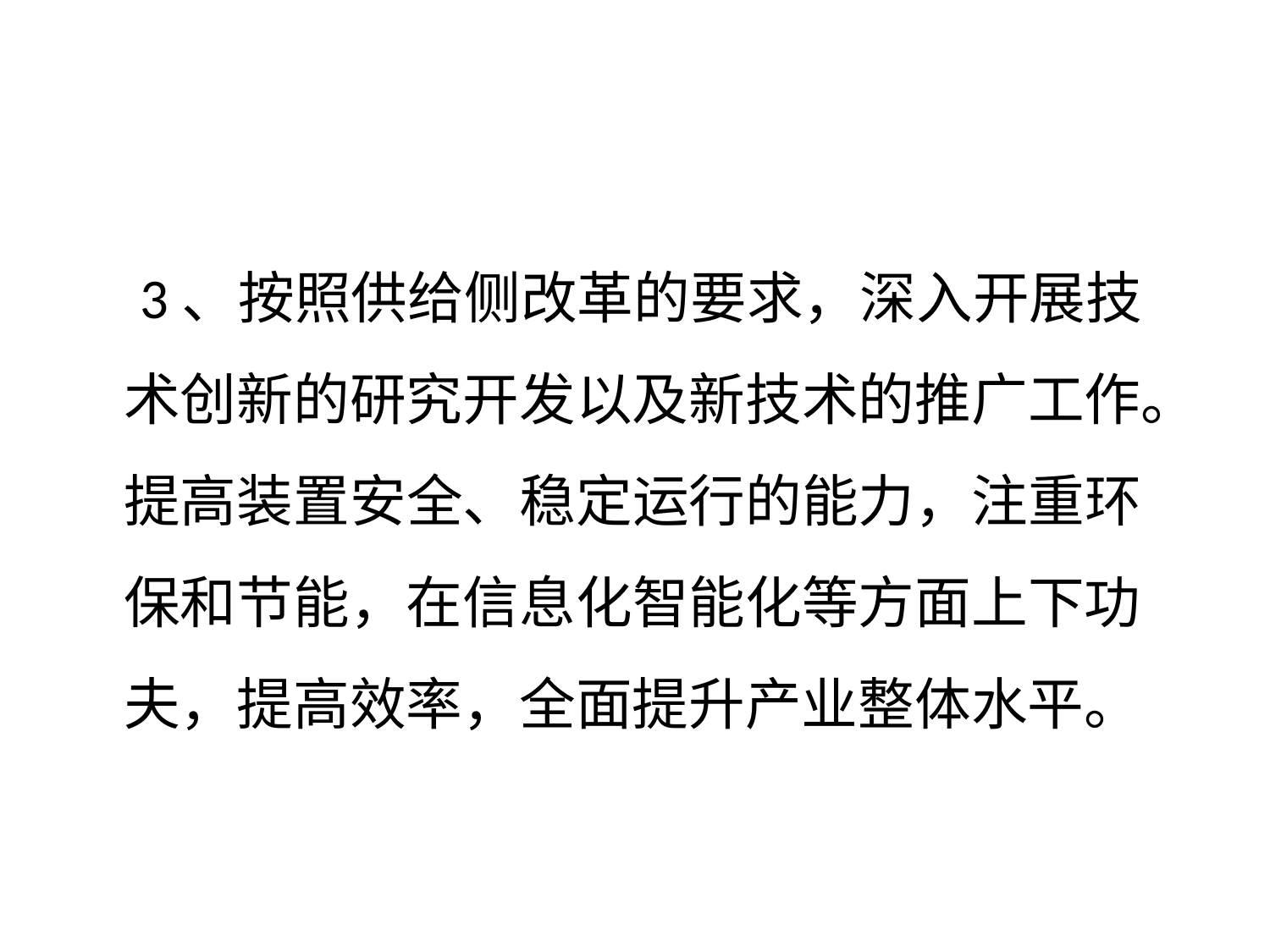

3、按照供给侧改革的要求，深入开展技术创新的研究开发以及新技术的推广工作。提高装置安全、稳定运行的能力，注重环保和节能，在信息化智能化等方面上下功夫，提高效率，全面提升产业整体水平。